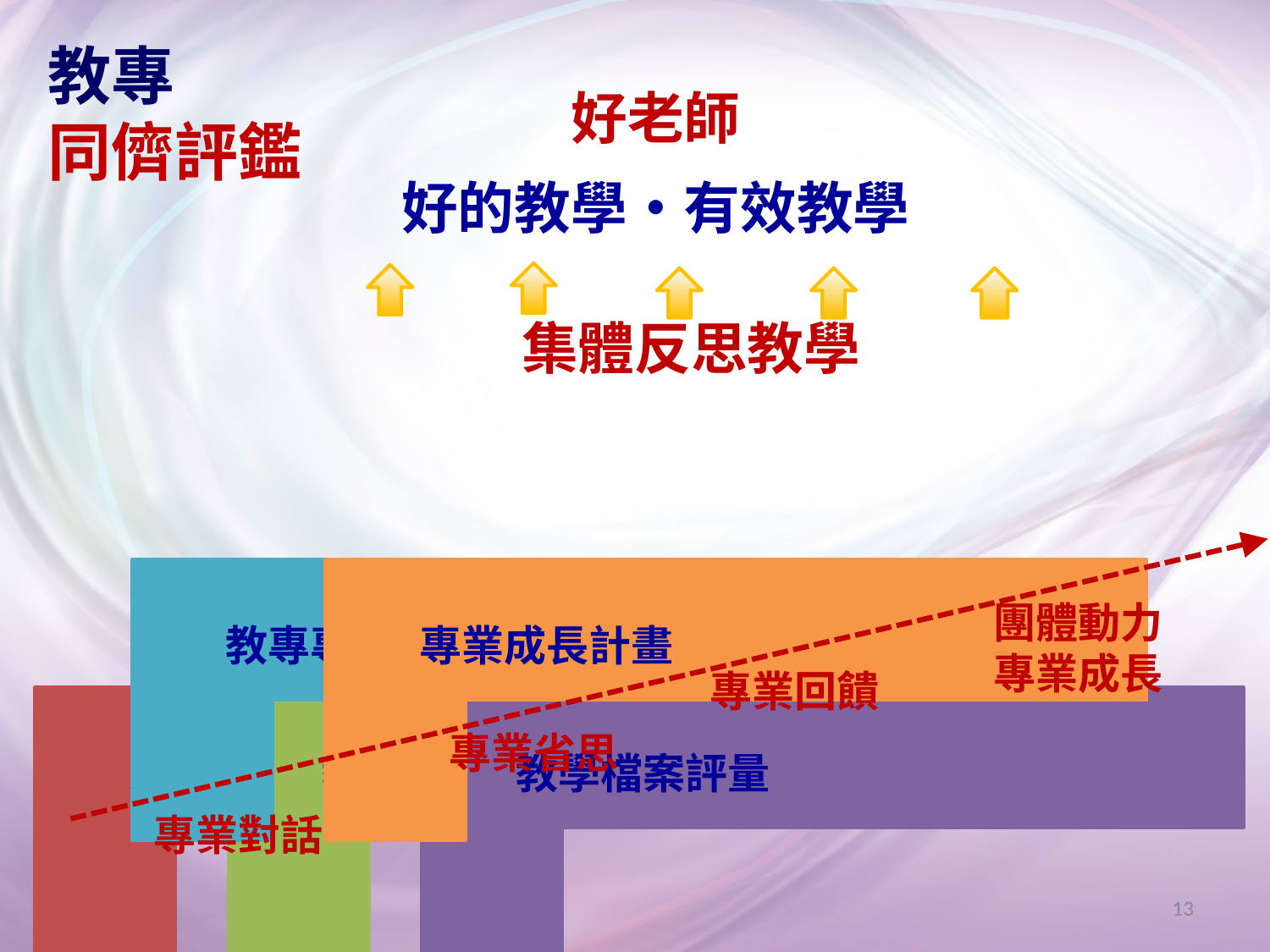

# 教專 同儕評鑑
好老師
好的教學・有效教學

集體反思教學
規準討論
教學觀察三部曲
教學檔案評量
教專專業學習社群
專業成長計畫
團體動力專業成長
專業回饋
專業省思
專業對話
13